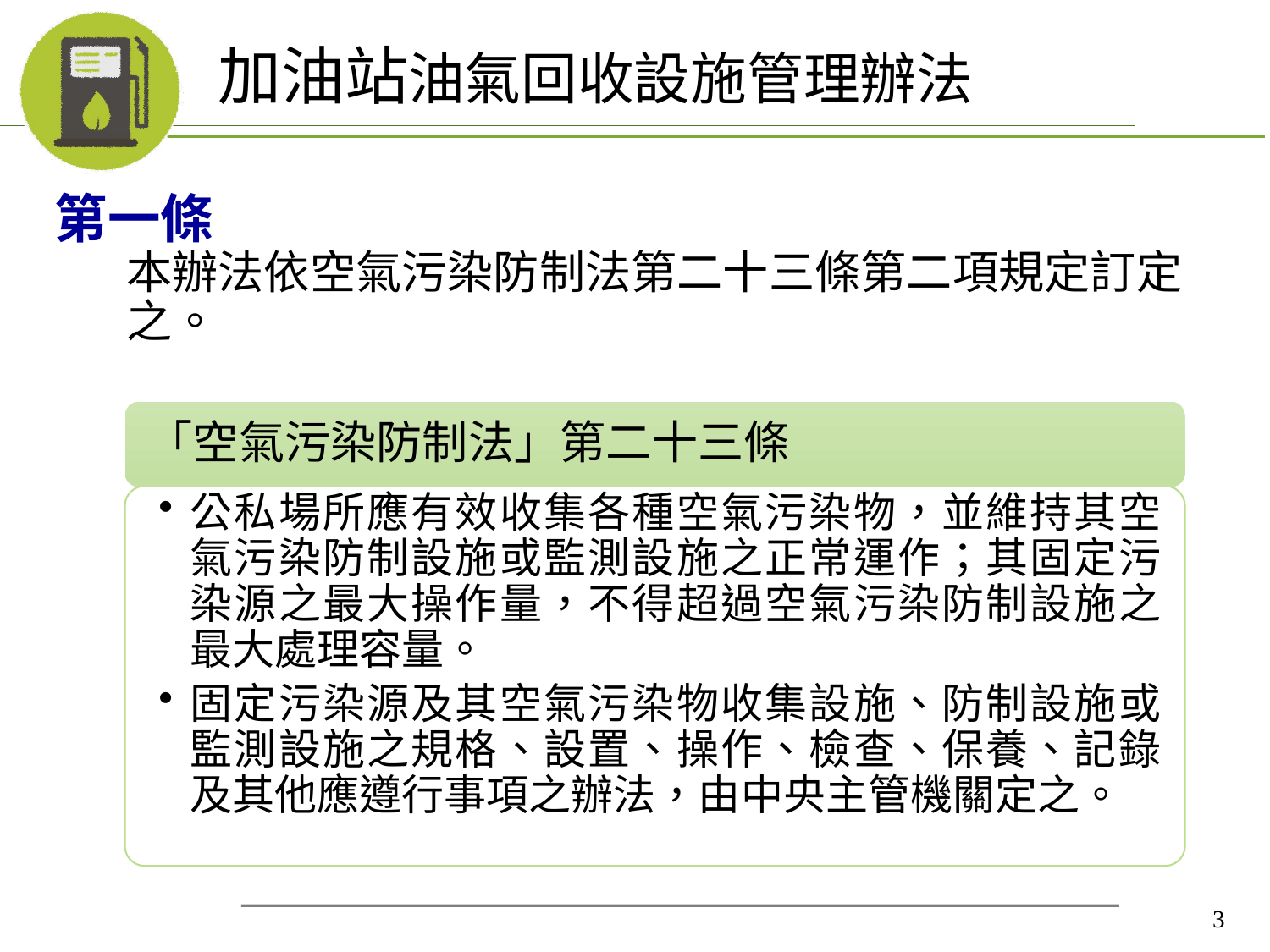

# 加油站油氣回收設施管理辦法
第一條
本辦法依空氣污染防制法第二十三條第二項規定訂定之。

「空氣污染防制法」第二十三條
公私場所應有效收集各種空氣污染物，並維持其空氣污染防制設施或監測設施之正常運作；其固定污染源之最大操作量，不得超過空氣污染防制設施之最大處理容量。
固定污染源及其空氣污染物收集設施、防制設施或監測設施之規格、設置、操作、檢查、保養、記錄及其他應遵行事項之辦法，由中央主管機關定之。

3